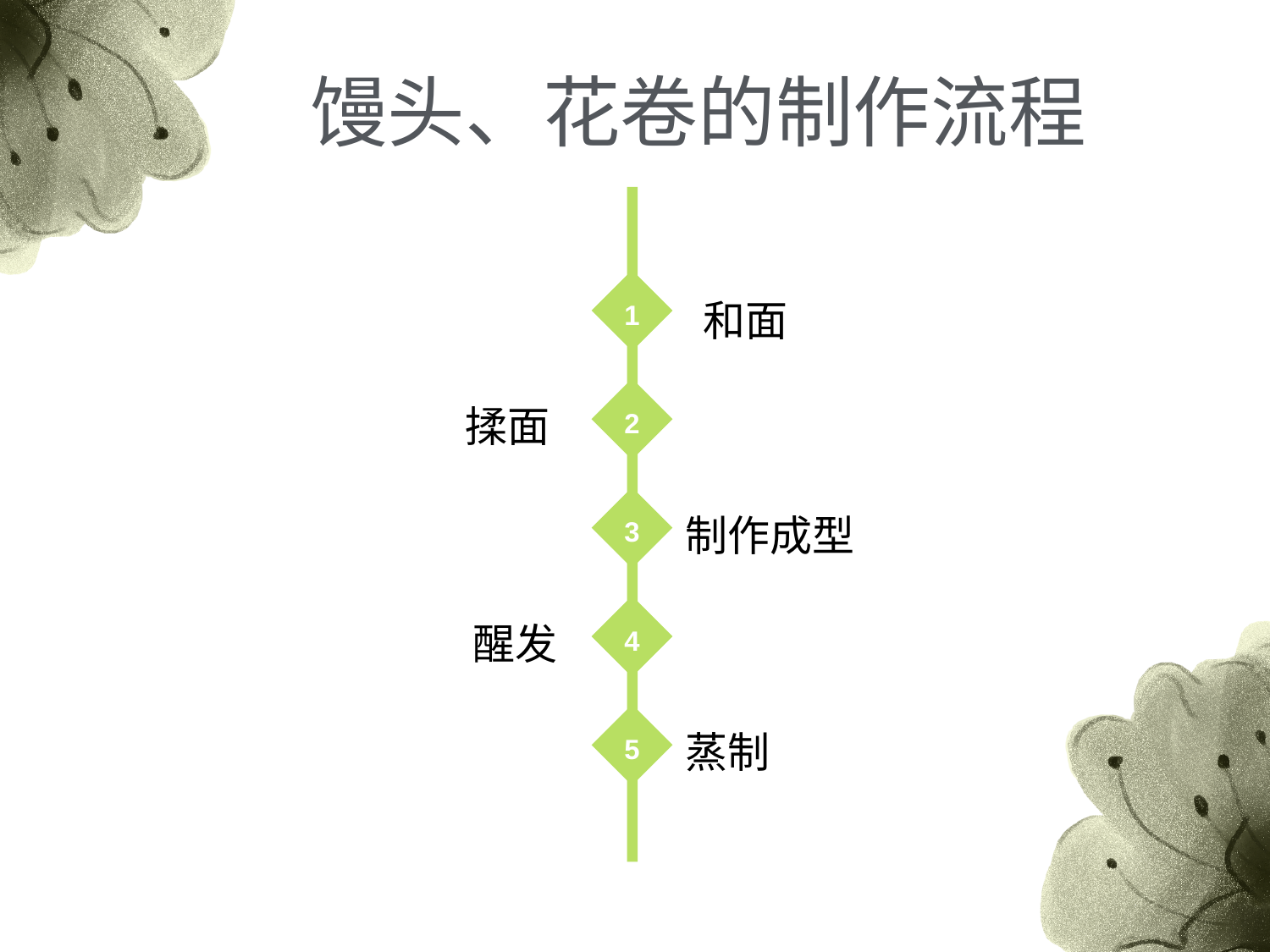

馒头、花卷的制作流程

1
和面
揉面
2
制作成型
3
醒发
4
5
蒸制